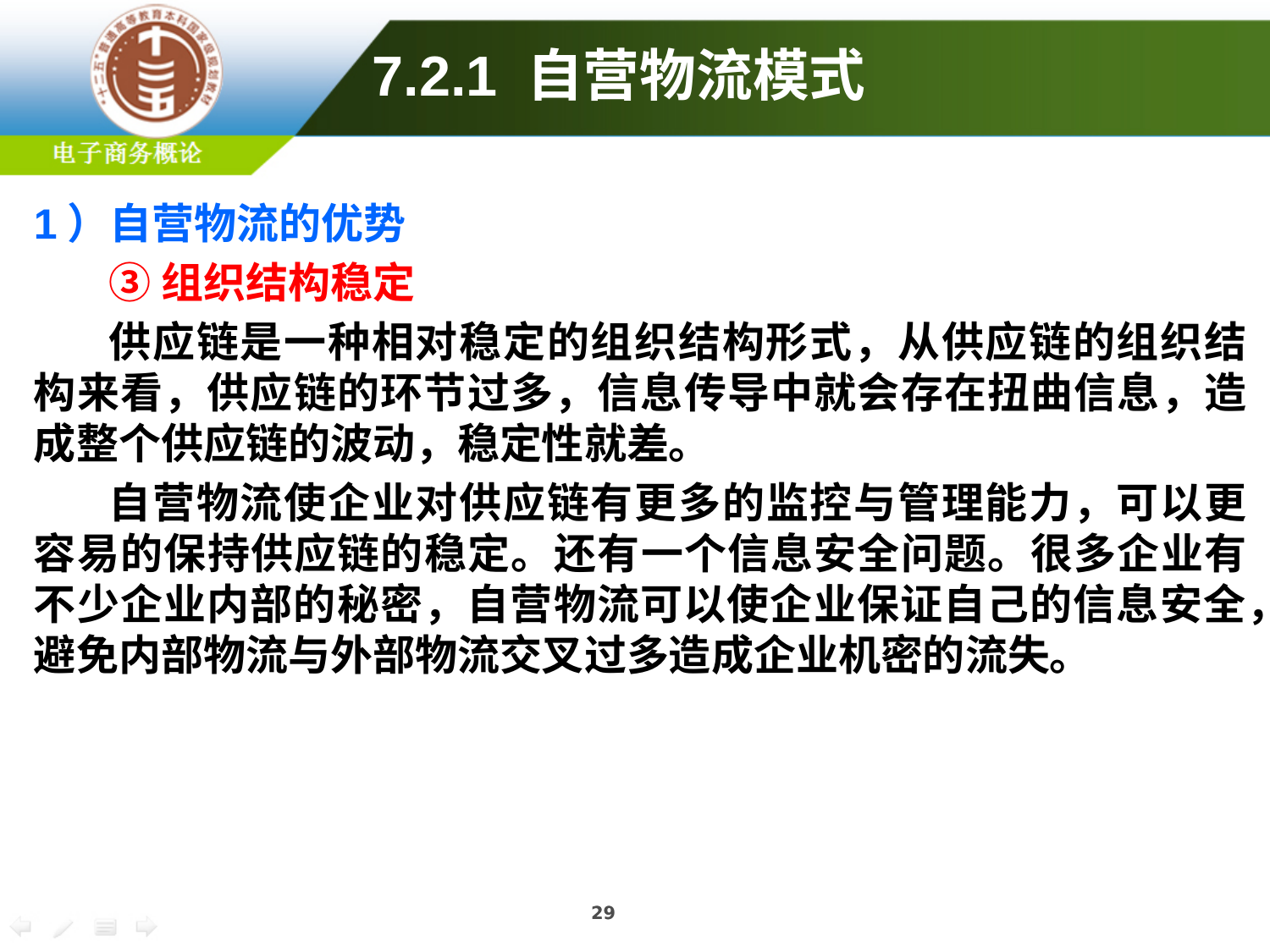

7.2.1 自营物流模式
1）自营物流的优势
③组织结构稳定
供应链是一种相对稳定的组织结构形式，从供应链的组织结构来看，供应链的环节过多，信息传导中就会存在扭曲信息，造成整个供应链的波动，稳定性就差。
自营物流使企业对供应链有更多的监控与管理能力，可以更容易的保持供应链的稳定。还有一个信息安全问题。很多企业有不少企业内部的秘密，自营物流可以使企业保证自己的信息安全，避免内部物流与外部物流交叉过多造成企业机密的流失。

29
29